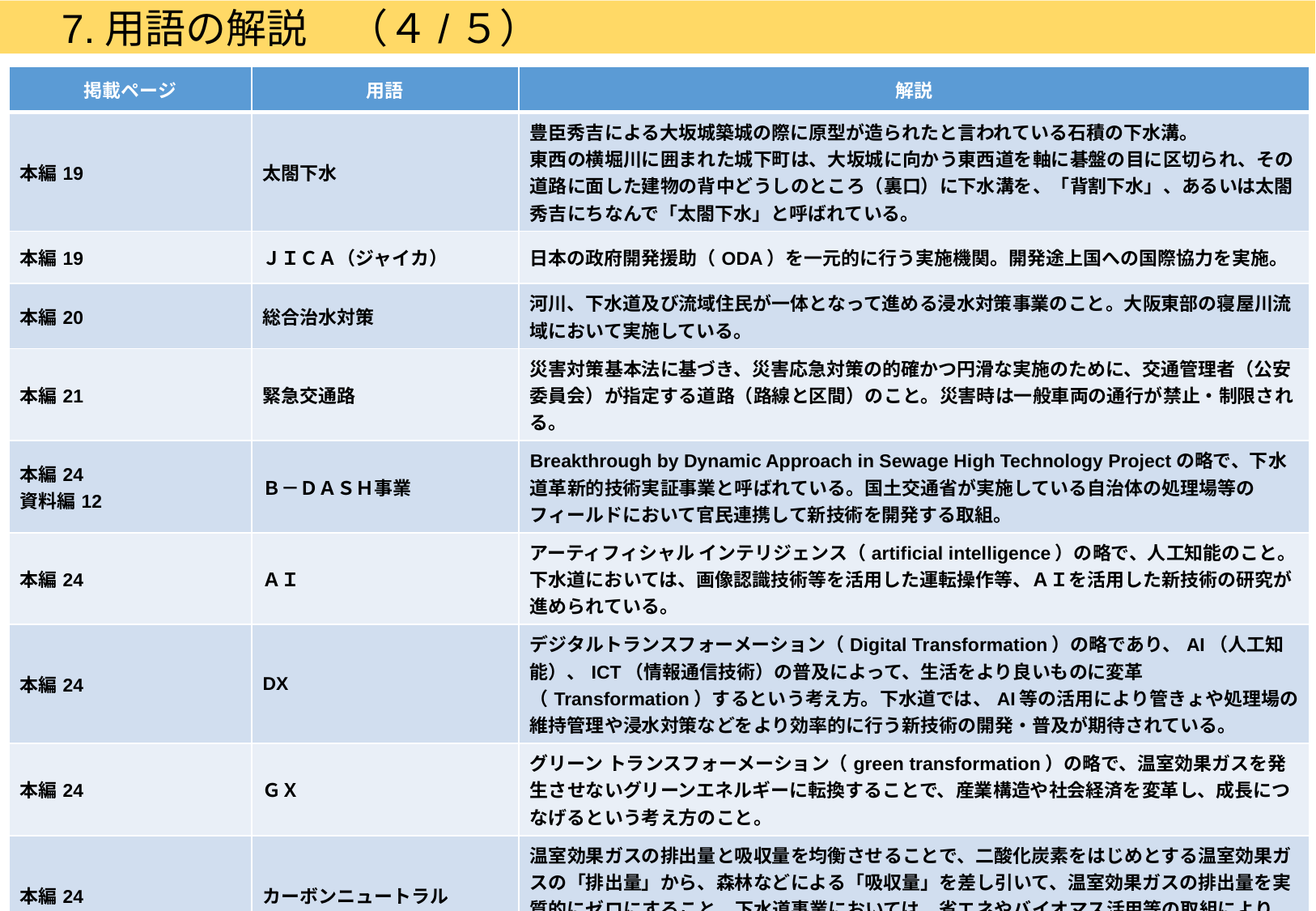

7.用語の解説　（４/５）
| 掲載ページ | 用語 | 解説 |
| --- | --- | --- |
| 本編19 | 太閤下水 | 豊臣秀吉による大坂城築城の際に原型が造られたと言われている石積の下水溝。 東西の横堀川に囲まれた城下町は、大坂城に向かう東西道を軸に碁盤の目に区切られ、その道路に面した建物の背中どうしのところ（裏口）に下水溝を、「背割下水」、あるいは太閤秀吉にちなんで「太閤下水」と呼ばれている。 |
| 本編19 | ＪＩＣＡ（ジャイカ） | 日本の政府開発援助（ODA）を一元的に行う実施機関。開発途上国への国際協力を実施。 |
| 本編20 | 総合治水対策 | 河川、下水道及び流域住民が一体となって進める浸水対策事業のこと。大阪東部の寝屋川流域において実施している。 |
| 本編21 | 緊急交通路 | 災害対策基本法に基づき、災害応急対策の的確かつ円滑な実施のために、交通管理者（公安委員会）が指定する道路（路線と区間）のこと。災害時は一般車両の通行が禁止・制限される。 |
| 本編24 資料編12 | Ｂ－ＤＡＳＨ事業 | Breakthrough by Dynamic Approach in Sewage High Technology Projectの略で、下水道革新的技術実証事業と呼ばれている。国土交通省が実施している自治体の処理場等のフィールドにおいて官民連携して新技術を開発する取組。 |
| 本編24 | ＡＩ | アーティフィシャル インテリジェンス（artificial intelligence）の略で、人工知能のこと。下水道においては、画像認識技術等を活用した運転操作等、ＡＩを活用した新技術の研究が進められている。 |
| 本編24 | DX | デジタルトランスフォーメーション（Digital Transformation）の略であり、AI（人工知能）、ICT（情報通信技術）の普及によって、生活をより良いものに変革（Transformation）するという考え方。下水道では、AI等の活用により管きょや処理場の維持管理や浸水対策などをより効率的に行う新技術の開発・普及が期待されている。 |
| 本編24 | ＧＸ | グリーン トランスフォーメーション（green transformation）の略で、温室効果ガスを発生させないグリーンエネルギーに転換することで、産業構造や社会経済を変革し、成長につなげるという考え方のこと。 |
| 本編24 | カーボンニュートラル | 温室効果ガスの排出量と吸収量を均衡させることで、二酸化炭素をはじめとする温室効果ガスの「排出量」から、森林などによる「吸収量」を差し引いて、温室効果ガスの排出量を実質的にゼロにすること。下水道事業においては、省エネやバイオマス活用等の取組により、温室効果ガス排出量を削減していくことが求められている。 |
16